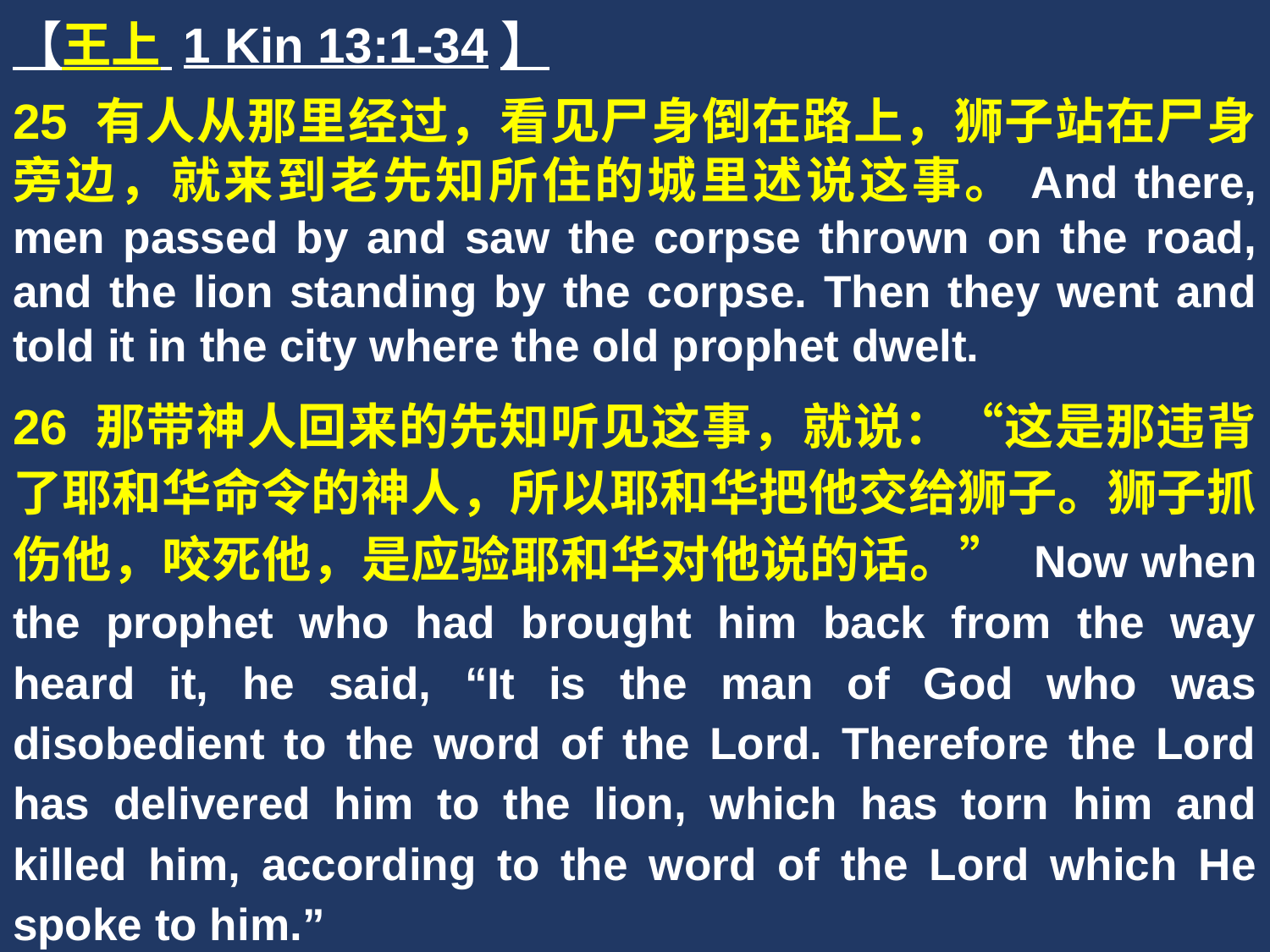

【王上 1 Kin 13:1-34】
25 有人从那里经过，看见尸身倒在路上，狮子站在尸身旁边，就来到老先知所住的城里述说这事。And there, men passed by and saw the corpse thrown on the road, and the lion standing by the corpse. Then they went and told it in the city where the old prophet dwelt.
26 那带神人回来的先知听见这事，就说：“这是那违背了耶和华命令的神人，所以耶和华把他交给狮子。狮子抓伤他，咬死他，是应验耶和华对他说的话。” Now when the prophet who had brought him back from the way heard it, he said, “It is the man of God who was disobedient to the word of the Lord. Therefore the Lord has delivered him to the lion, which has torn him and killed him, according to the word of the Lord which He spoke to him.”